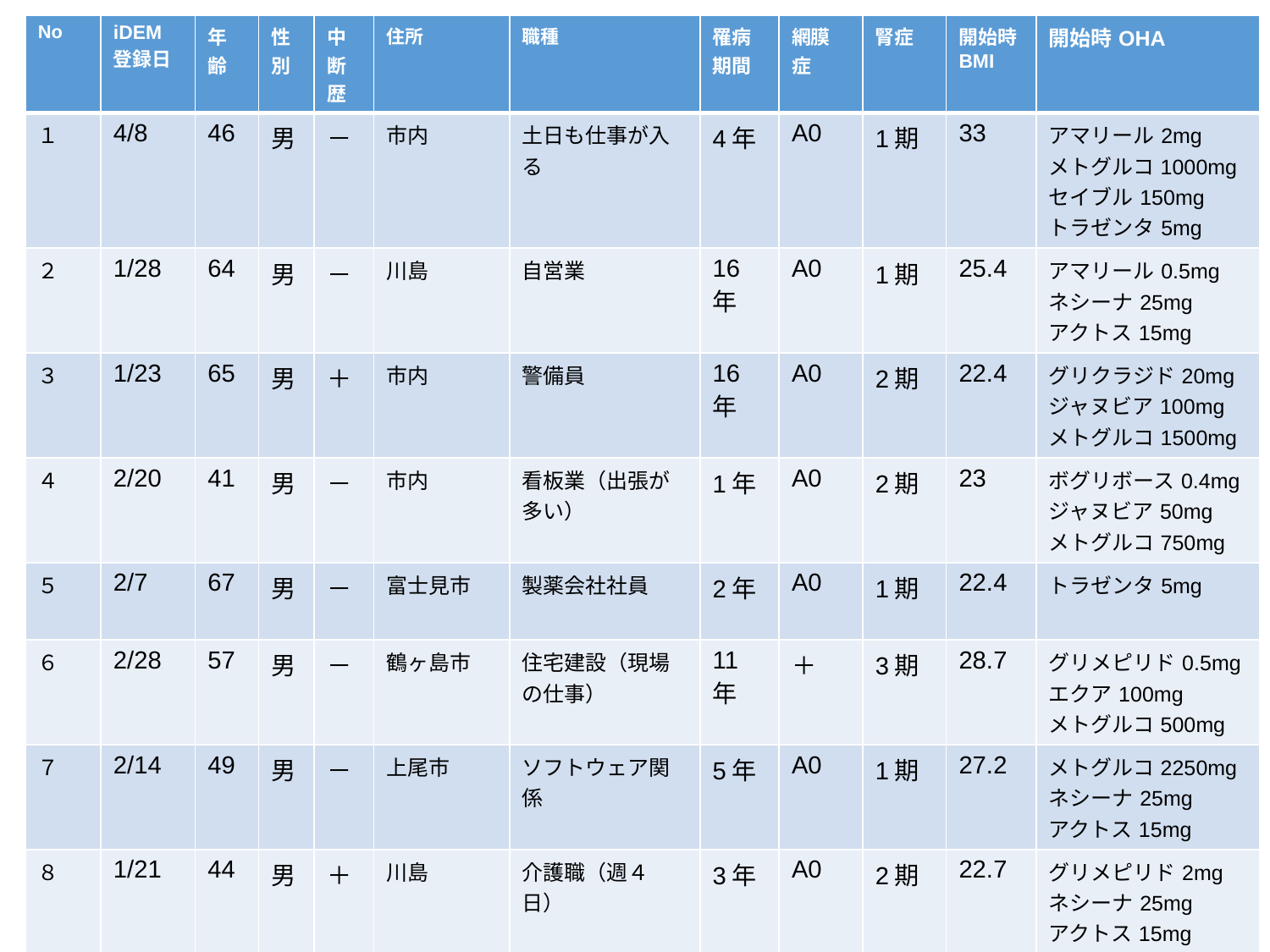

| No | iDEM登録日 | 年齢 | 性別 | 中断歴 | 住所 | 職種 | 罹病期間 | 網膜症 | 腎症 | 開始時BMI | 開始時OHA |
| --- | --- | --- | --- | --- | --- | --- | --- | --- | --- | --- | --- |
| １ | 4/8 | 46 | 男 | － | 市内 | 土日も仕事が入る | 4年 | A0 | 1期 | 33 | アマリール2mg メトグルコ1000mg セイブル150mg トラゼンタ5mg |
| ２ | 1/28 | 64 | 男 | － | 川島 | 自営業 | 16年 | A0 | 1期 | 25.4 | アマリール0.5mg ネシーナ25mg アクトス15mg |
| ３ | 1/23 | 65 | 男 | ＋ | 市内 | 警備員 | 16年 | A0 | 2期 | 22.4 | グリクラジド20mg ジャヌビア100mg メトグルコ1500mg |
| ４ | 2/20 | 41 | 男 | － | 市内 | 看板業（出張が多い） | 1年 | A0 | 2期 | 23 | ボグリボース0.4mg ジャヌビア50mg メトグルコ750mg |
| ５ | 2/7 | 67 | 男 | － | 富士見市 | 製薬会社社員 | 2年 | A0 | 1期 | 22.4 | トラゼンタ5mg |
| ６ | 2/28 | 57 | 男 | － | 鶴ヶ島市 | 住宅建設（現場の仕事） | 11年 | ＋ | 3期 | 28.7 | グリメピリド0.5mg エクア100mg メトグルコ500mg |
| ７ | 2/14 | 49 | 男 | － | 上尾市 | ソフトウェア関係 | 5年 | A0 | 1期 | 27.2 | メトグルコ2250mg ネシーナ25mg アクトス15mg |
| ８ | 1/21 | 44 | 男 | ＋ | 川島 | 介護職（週４日） | 3年 | A0 | 2期 | 22.7 | グリメピリド2mg ネシーナ25mg アクトス15mg |
| ９ | 3/25 | 50 | 男 | － | さいたま市 | 郵便局職員 | 2年 | 未検 | 1期 | 27.6 | グリメピリド0.5mg メトグルコ1000mg スイニー200mg |